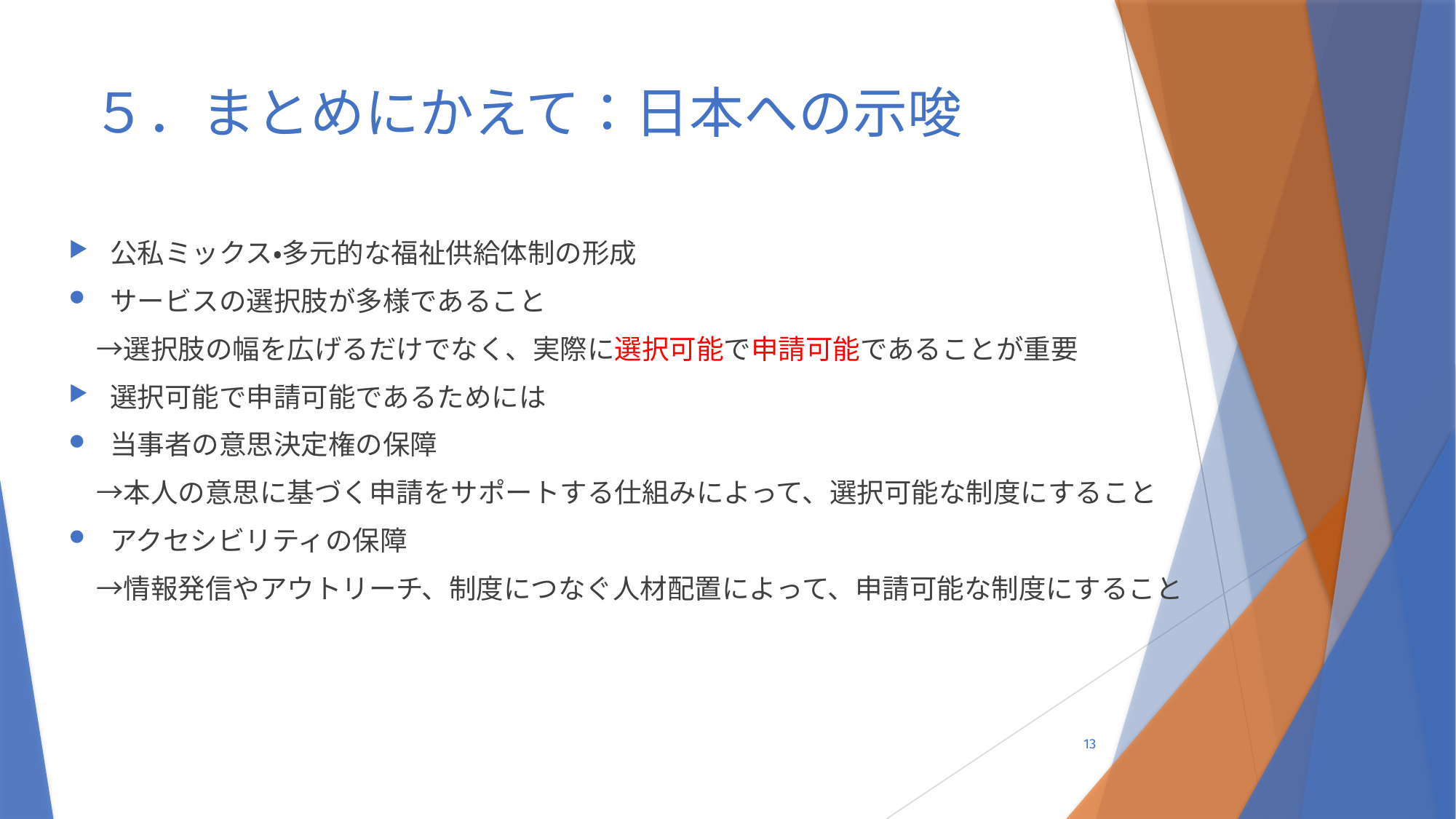

# ５．まとめにかえて：日本への示唆
公私ミックス・多元的な福祉供給体制の形成
サービスの選択肢が多様であること
　→選択肢の幅を広げるだけでなく、実際に選択可能で申請可能であることが重要
選択可能で申請可能であるためには
当事者の意思決定権の保障
　→本人の意思に基づく申請をサポートする仕組みによって、選択可能な制度にすること
アクセシビリティの保障
　→情報発信やアウトリーチ、制度につなぐ人材配置によって、申請可能な制度にすること

13